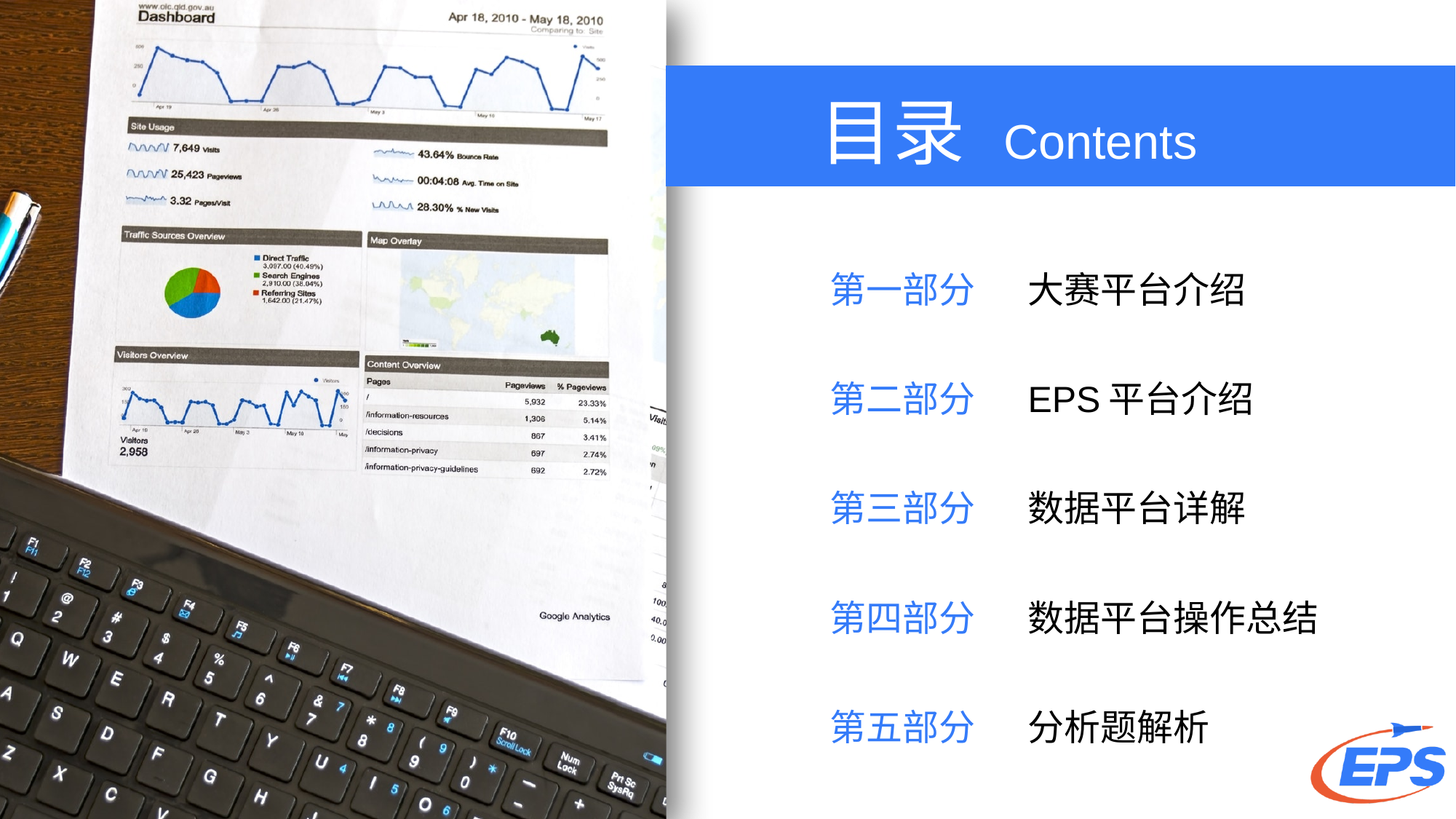

| 第一部分 | 大赛平台介绍 |
| --- | --- |
| 第二部分 | EPS平台介绍 |
| 第三部分 | 数据平台详解 |
| 第四部分 | 数据平台操作总结 |
| 第五部分 | 分析题解析 |